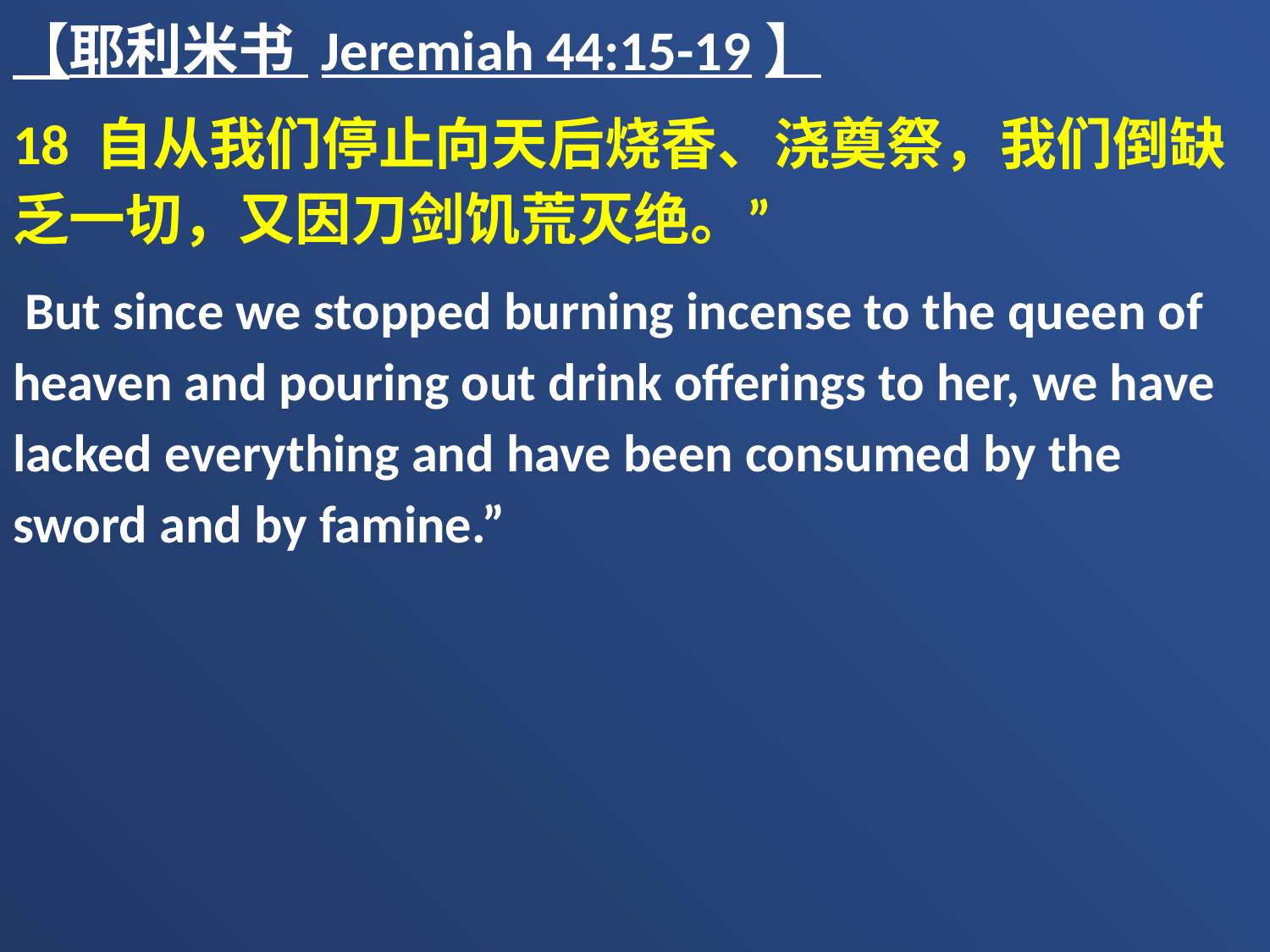

【耶利米书 Jeremiah 44:15-19】
18 自从我们停止向天后烧香、浇奠祭，我们倒缺乏一切，又因刀剑饥荒灭绝。”
 But since we stopped burning incense to the queen of heaven and pouring out drink offerings to her, we have lacked everything and have been consumed by the sword and by famine.”